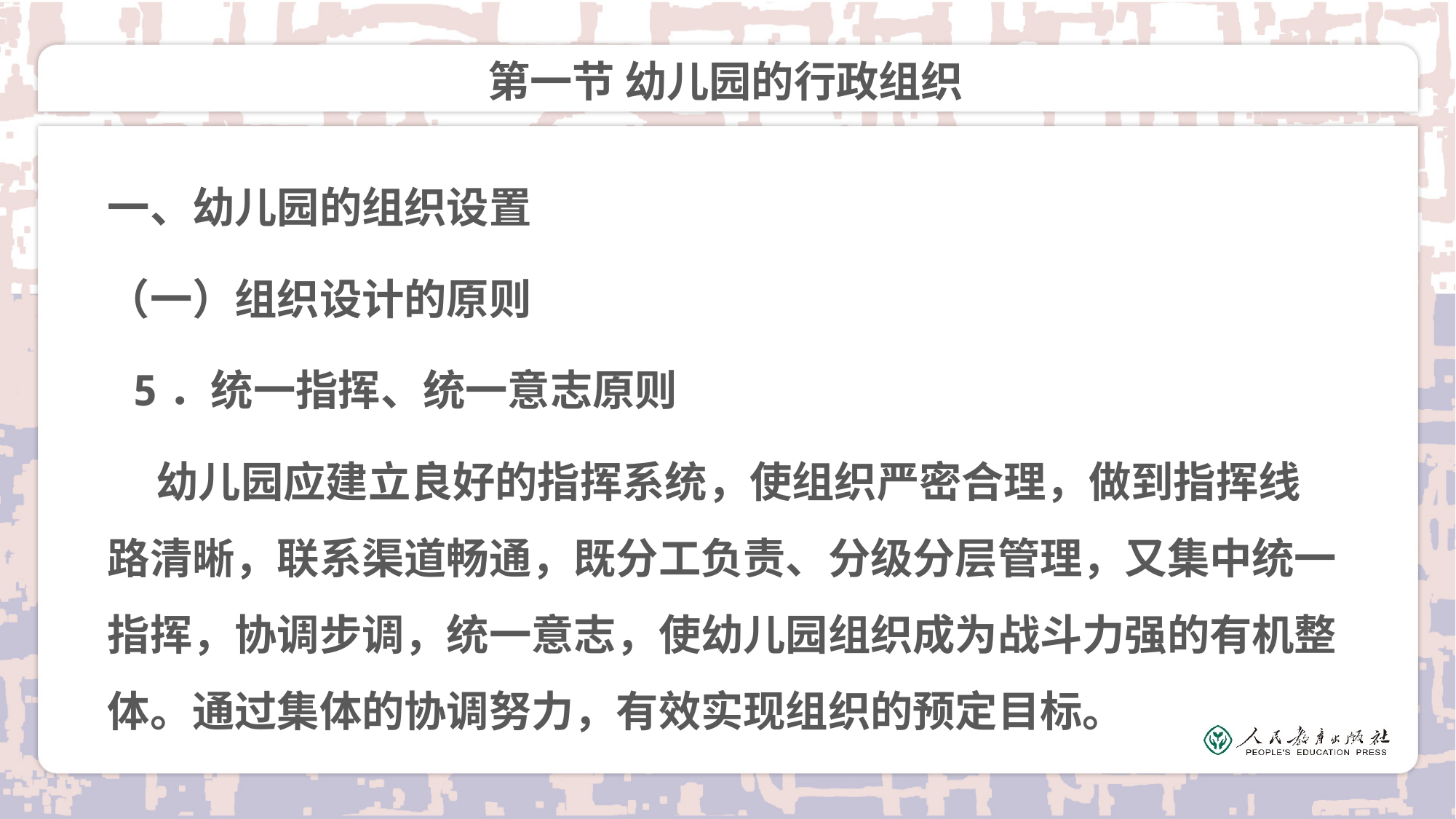

# 第一节 幼儿园的行政组织
一、幼儿园的组织设置
（一）组织设计的原则
 5．统一指挥、统一意志原则
    幼儿园应建立良好的指挥系统，使组织严密合理，做到指挥线路清晰，联系渠道畅通，既分工负责、分级分层管理，又集中统一指挥，协调步调，统一意志，使幼儿园组织成为战斗力强的有机整体。通过集体的协调努力，有效实现组织的预定目标。